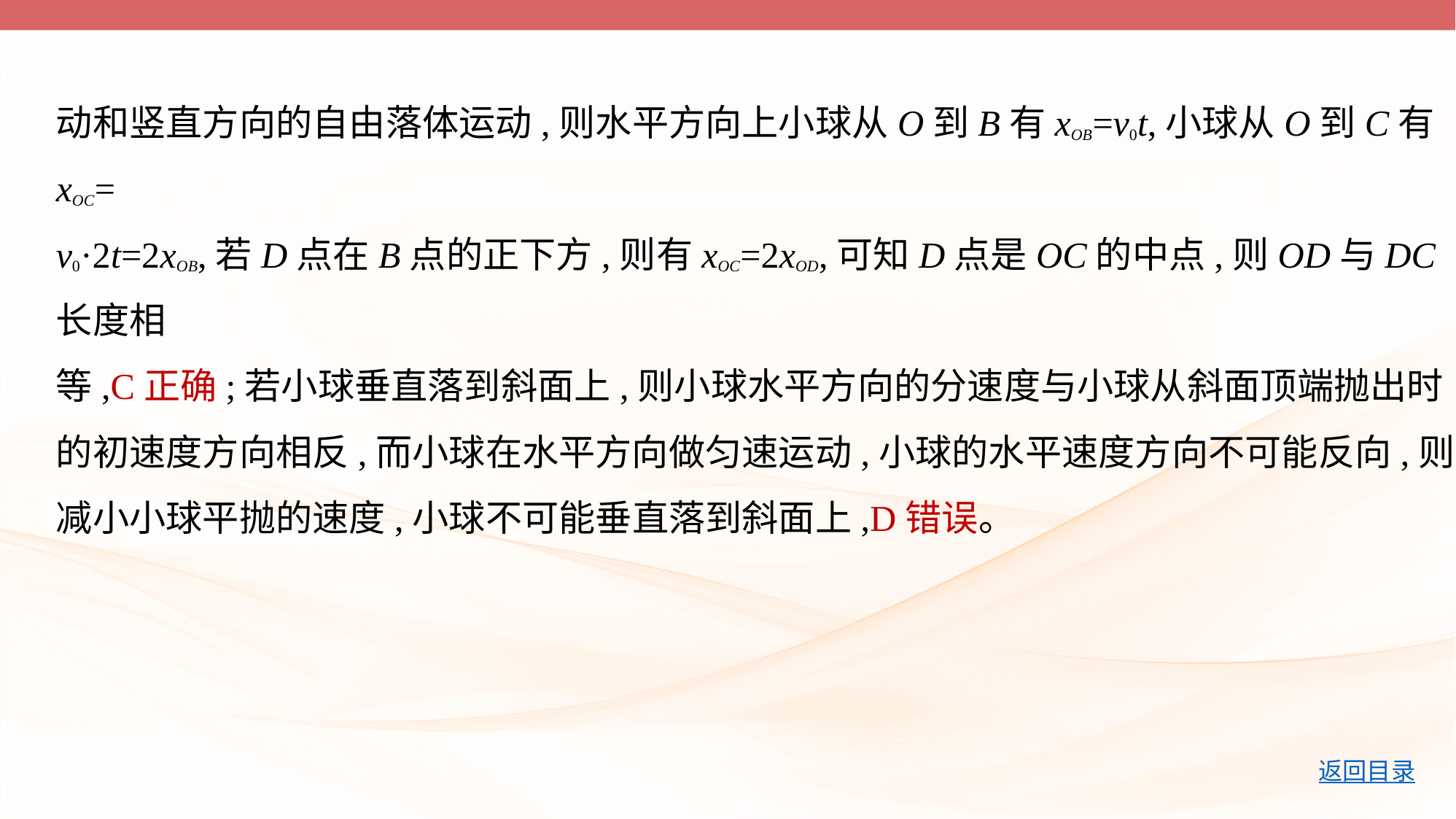

动和竖直方向的自由落体运动,则水平方向上小球从O到B有xOB=v0t,小球从O到C有xOC=
v0·2t=2xOB,若D点在B点的正下方,则有xOC=2xOD,可知D点是OC的中点,则OD与DC长度相
等,C正确;若小球垂直落到斜面上,则小球水平方向的分速度与小球从斜面顶端抛出时
的初速度方向相反,而小球在水平方向做匀速运动,小球的水平速度方向不可能反向,则
减小小球平抛的速度,小球不可能垂直落到斜面上,D错误。